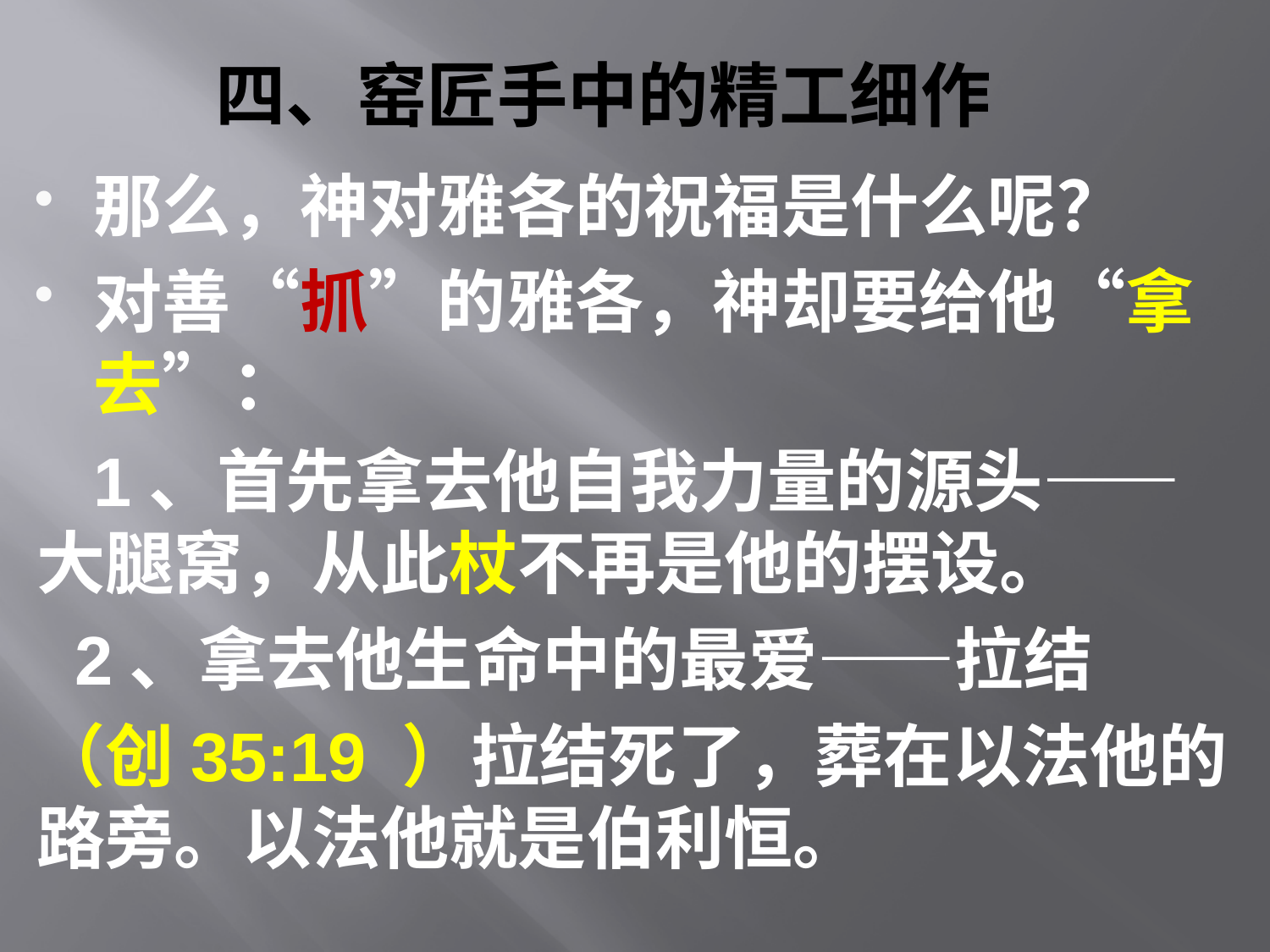

# 四、窑匠手中的精工细作
那么，神对雅各的祝福是什么呢？
对善“抓”的雅各，神却要给他“拿去”：
   1、首先拿去他自我力量的源头——大腿窝，从此杖不再是他的摆设。
  2、拿去他生命中的最爱——拉结
（创35:19 ）拉结死了，葬在以法他的路旁。以法他就是伯利恒。